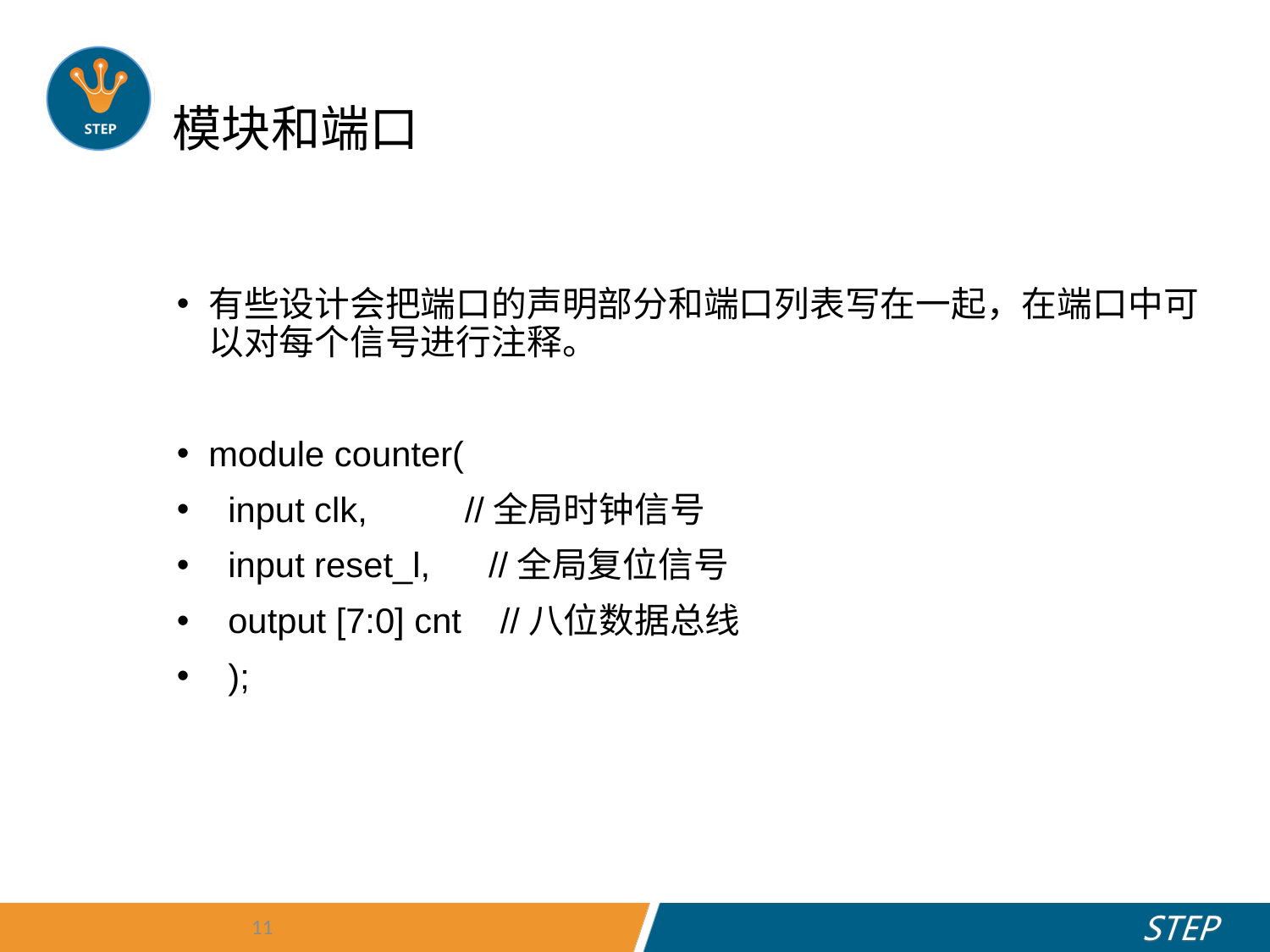

# 模块和端口
有些设计会把端口的声明部分和端口列表写在一起，在端口中可以对每个信号进行注释。

module counter(
  input clk,          //全局时钟信号
  input reset_l,      //全局复位信号
  output [7:0] cnt    //八位数据总线
  );

11